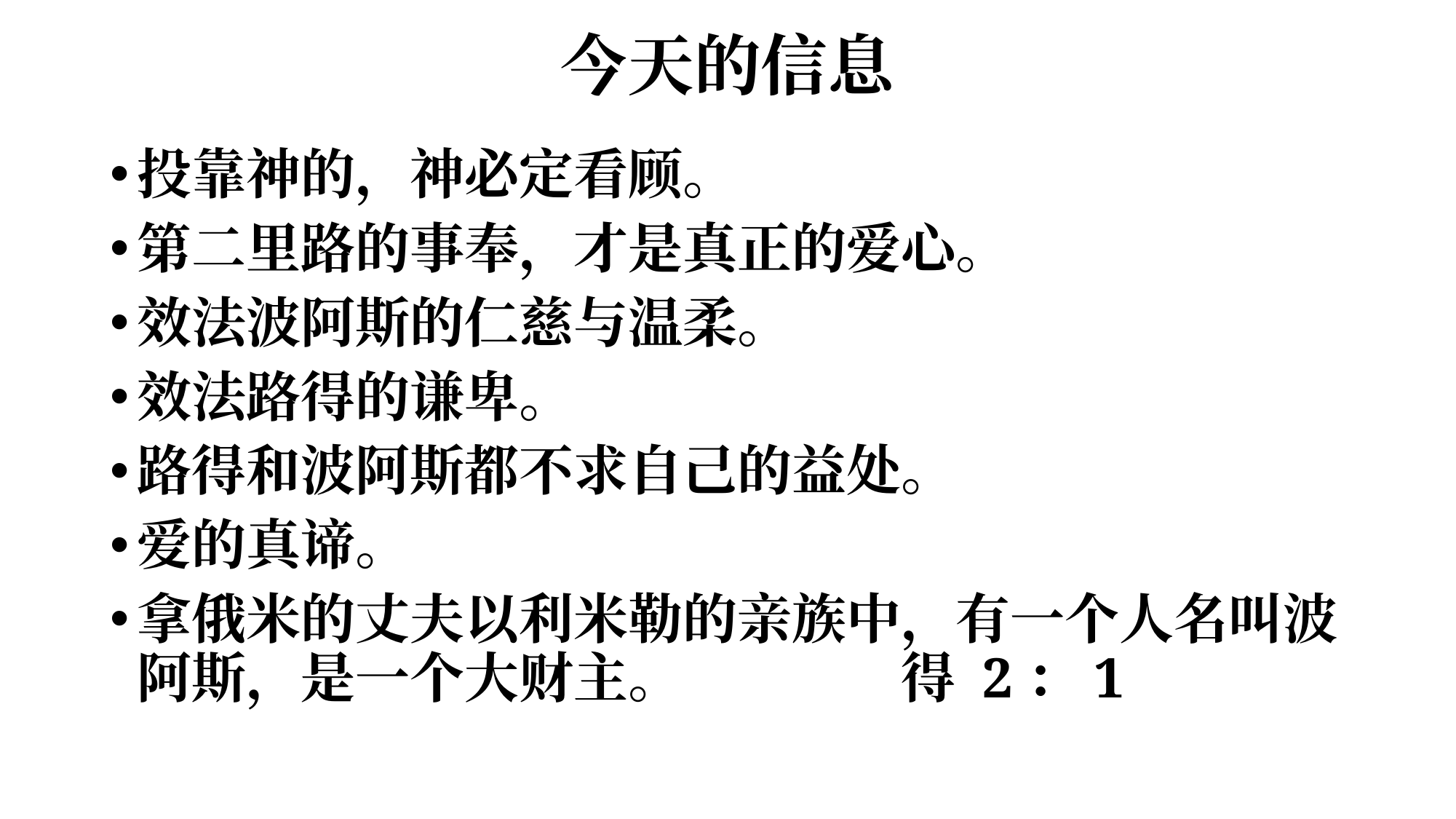

# 今天的信息
投靠神的，神必定看顾。
第二里路的事奉，才是真正的爱心。
效法波阿斯的仁慈与温柔。
效法路得的谦卑。
路得和波阿斯都不求自己的益处。
爱的真谛。
拿俄米的丈夫以利米勒的亲族中，有一个人名叫波阿斯，是一个大财主。		得 2：1